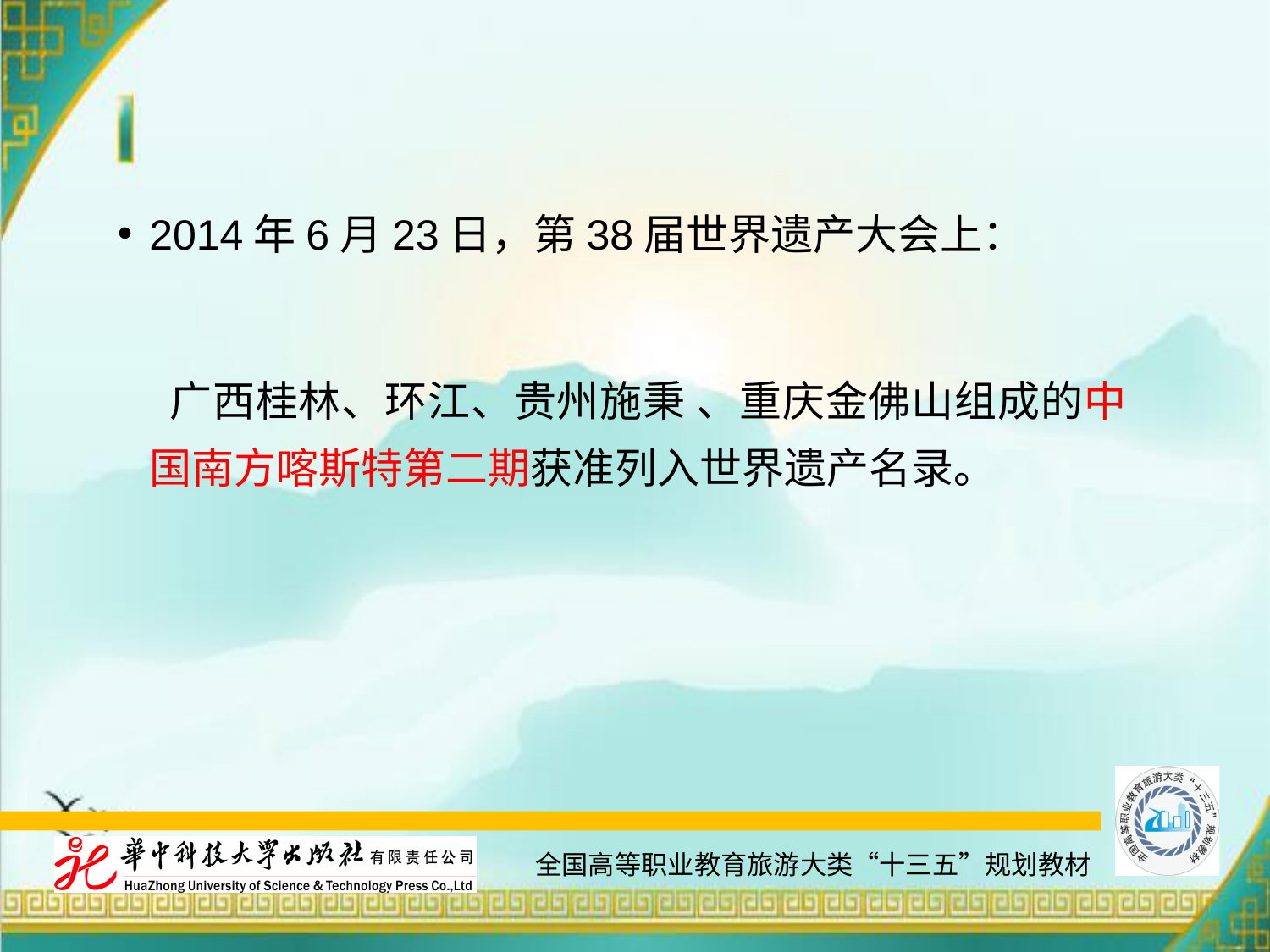

#
2014年6月23日，第38届世界遗产大会上：

    广西桂林、环江、贵州施秉 、重庆金佛山组成的中国南方喀斯特第二期获准列入世界遗产名录。